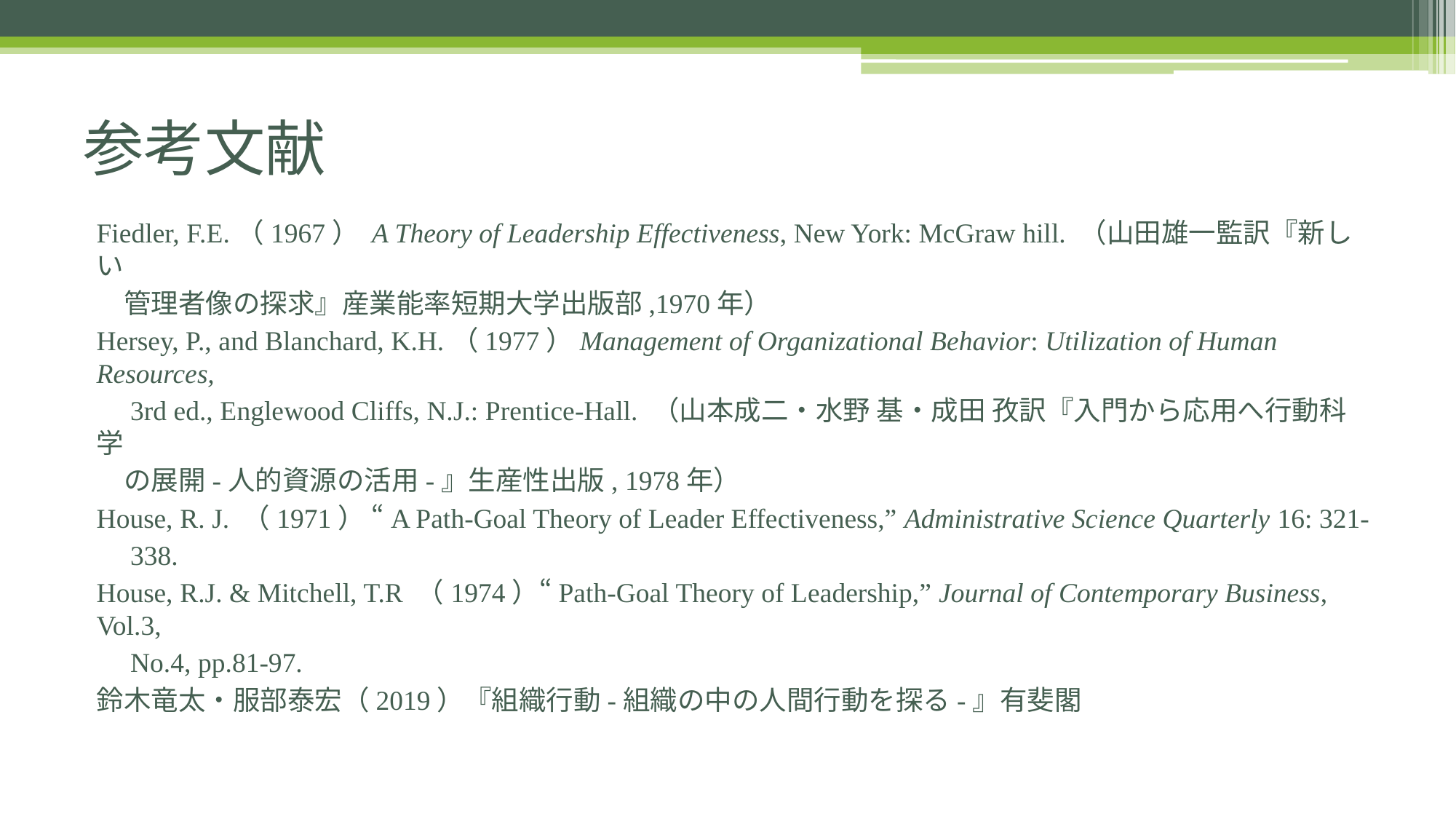

# 参考文献
Fiedler, F.E.（1967） A Theory of Leadership Effectiveness, New York: McGraw hill. （山田雄一監訳『新しい
　管理者像の探求』産業能率短期大学出版部,1970年）
Hersey, P., and Blanchard, K.H.（1977）Management of Organizational Behavior: Utilization of Human Resources,
　3rd ed., Englewood Cliffs, N.J.: Prentice-Hall. （山本成二・水野 基・成田 孜訳『入門から応用へ行動科学
　の展開-人的資源の活用-』生産性出版, 1978年）
House, R. J. （1971） “A Path-Goal Theory of Leader Effectiveness,” Administrative Science Quarterly 16: 321-
　338.
House, R.J. & Mitchell, T.R （1974）“Path-Goal Theory of Leadership,” Journal of Contemporary Business, Vol.3,
　No.4, pp.81-97.
鈴木竜太・服部泰宏（2019）『組織行動-組織の中の人間行動を探る-』有斐閣